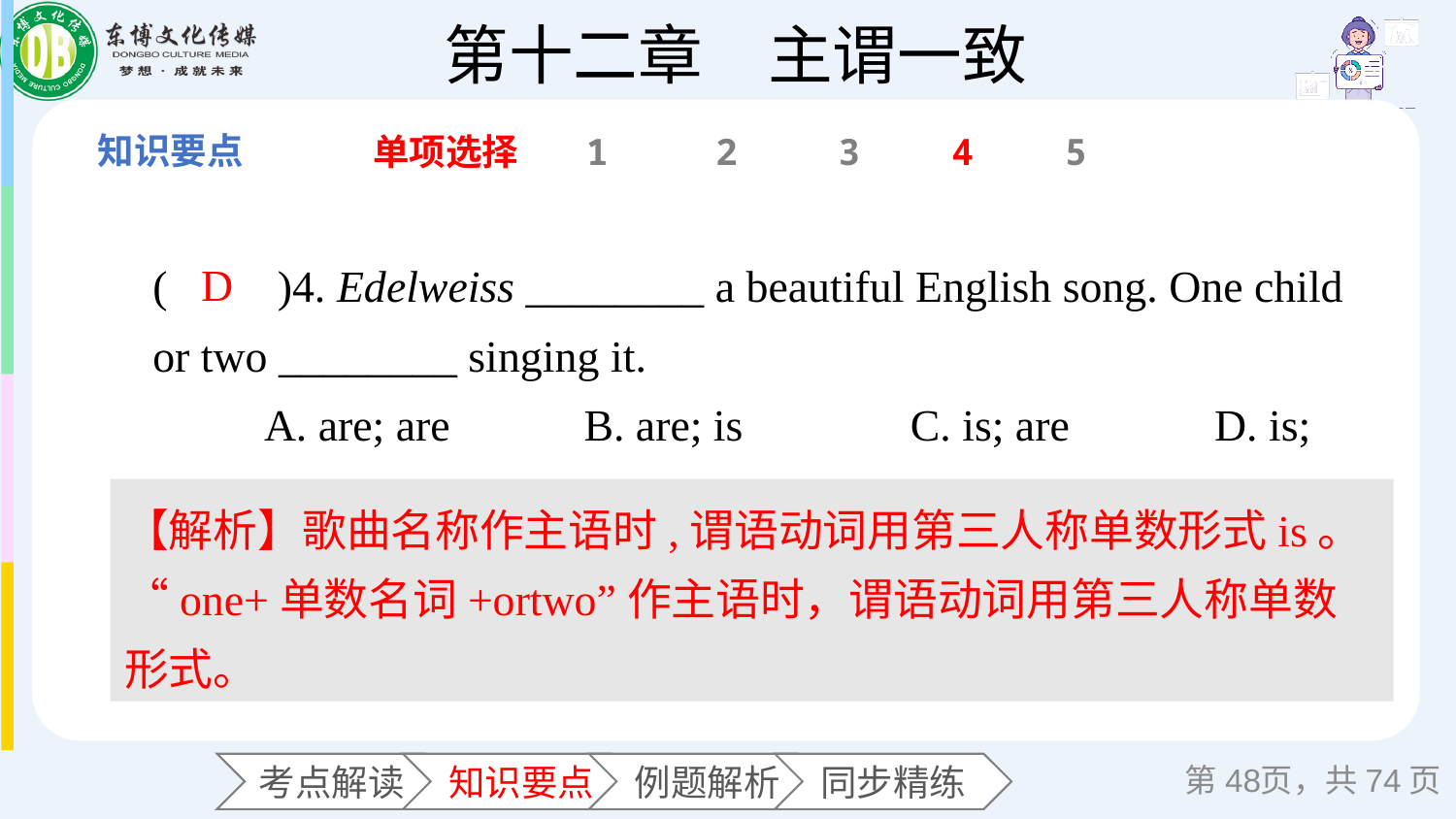

单项选择
1
2
3
4
5
(　　)4. Edelweiss ________ a beautiful English song. One child or two ________ singing it.
          A. are; are            B. are; is               C. is; are             D. is; is
D
【解析】歌曲名称作主语时,谓语动词用第三人称单数形式is。“one+单数名词+ortwo”作主语时，谓语动词用第三人称单数形式。
第48页，共74页